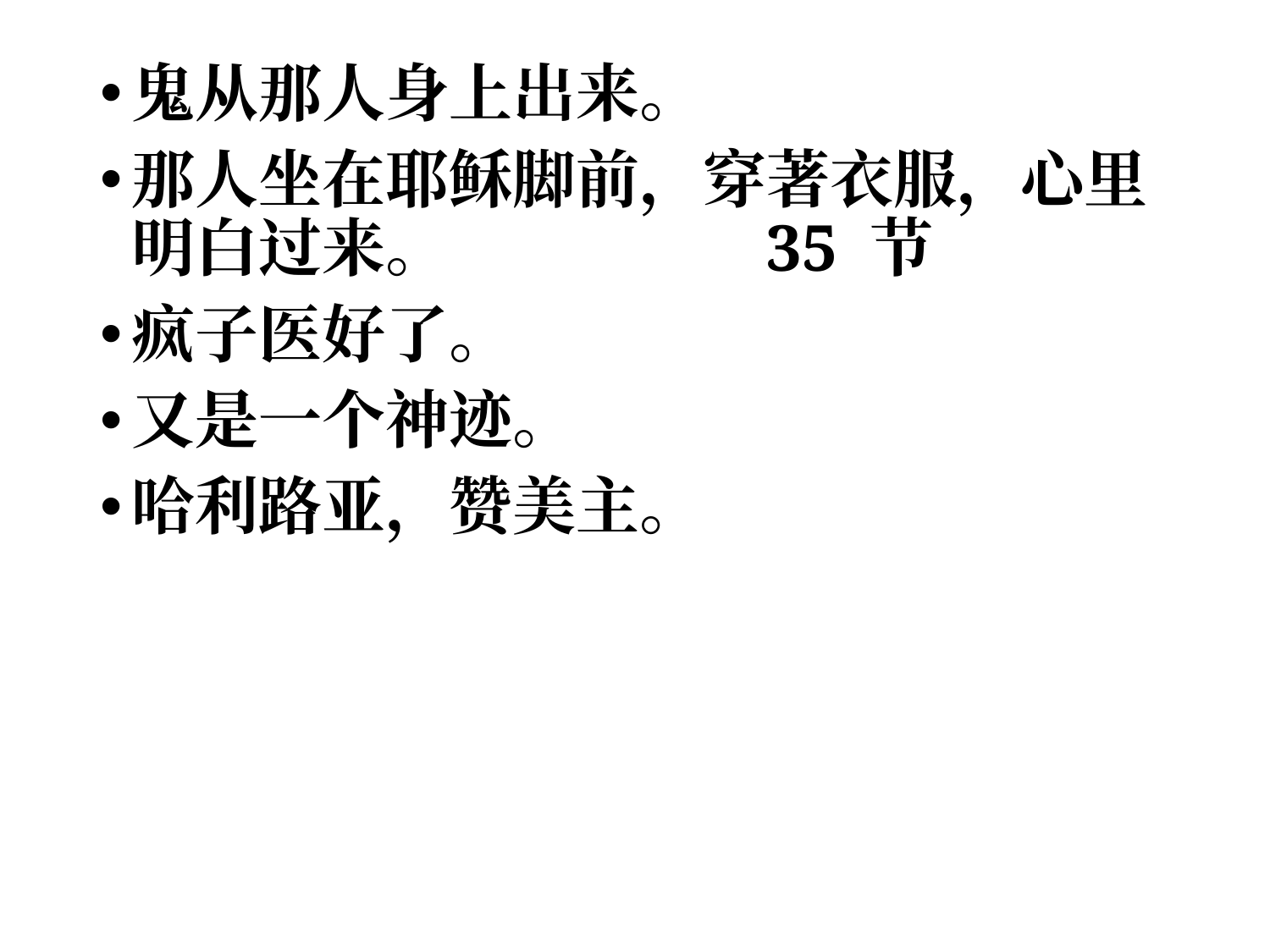

鬼从那人身上出来。
那人坐在耶稣脚前，穿著衣服，心里明白过来。			35 节
疯子医好了。
又是一个神迹。
哈利路亚，赞美主。